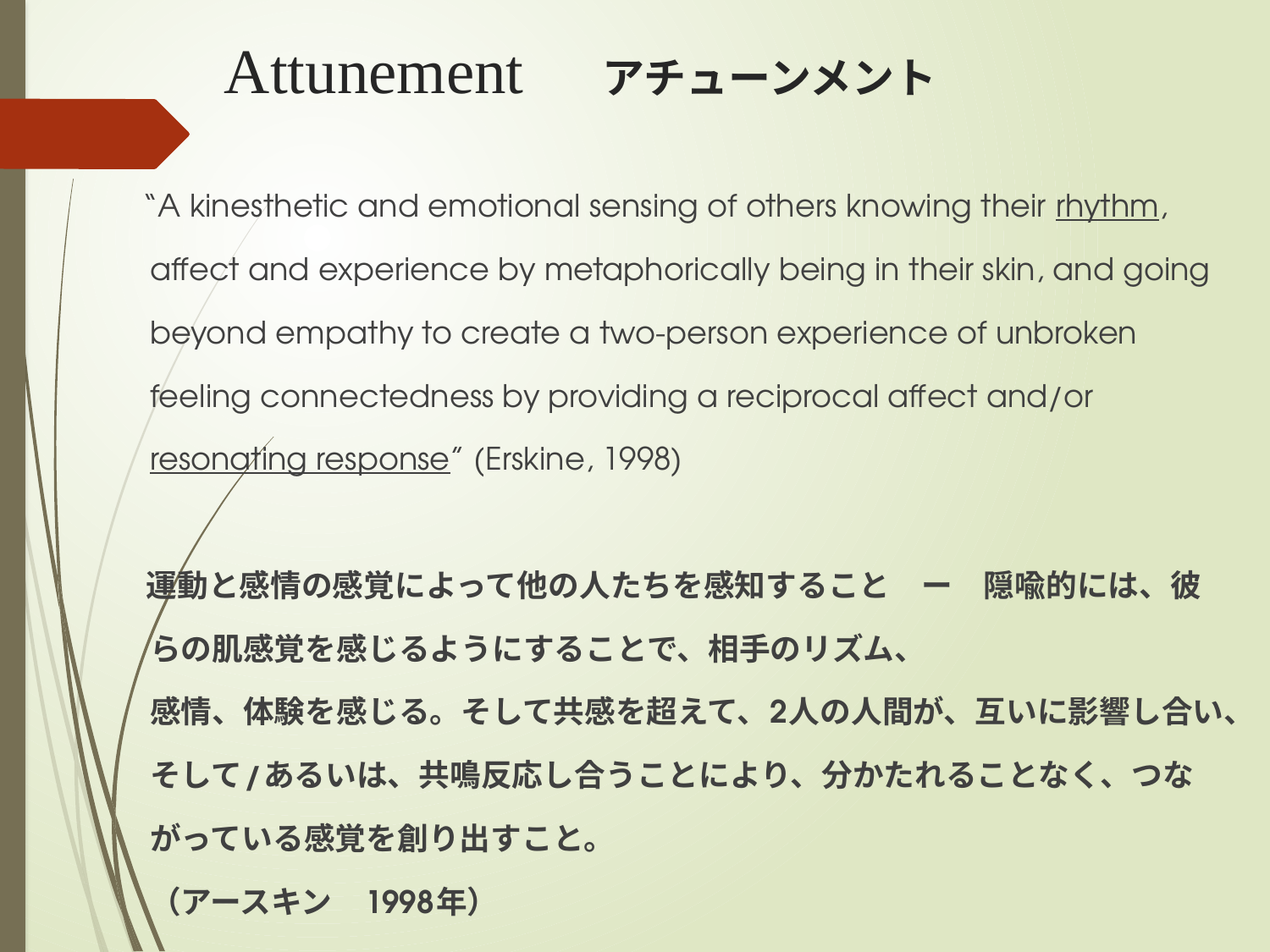

Attunement　アチューンメント

    “A kinesthetic and emotional sensing of others knowing their rhythm, affect and experience by metaphorically being in their skin, and going beyond empathy to create a two-person experience of unbroken feeling connectedness by providing a reciprocal affect and/or resonating response” (Erskine, 1998)
　 運動と感情の感覚によって他の人たちを感知すること　ー　隠喩的には、彼らの肌感覚を感じるようにすることで、相手のリズム、
	感情、体験を感じる。そして共感を超えて、2人の人間が、互いに影響し合い、そして/あるいは、共鳴反応し合うことにより、分かたれることなく、つながっている感覚を創り出すこと。
（アースキン　1998年）